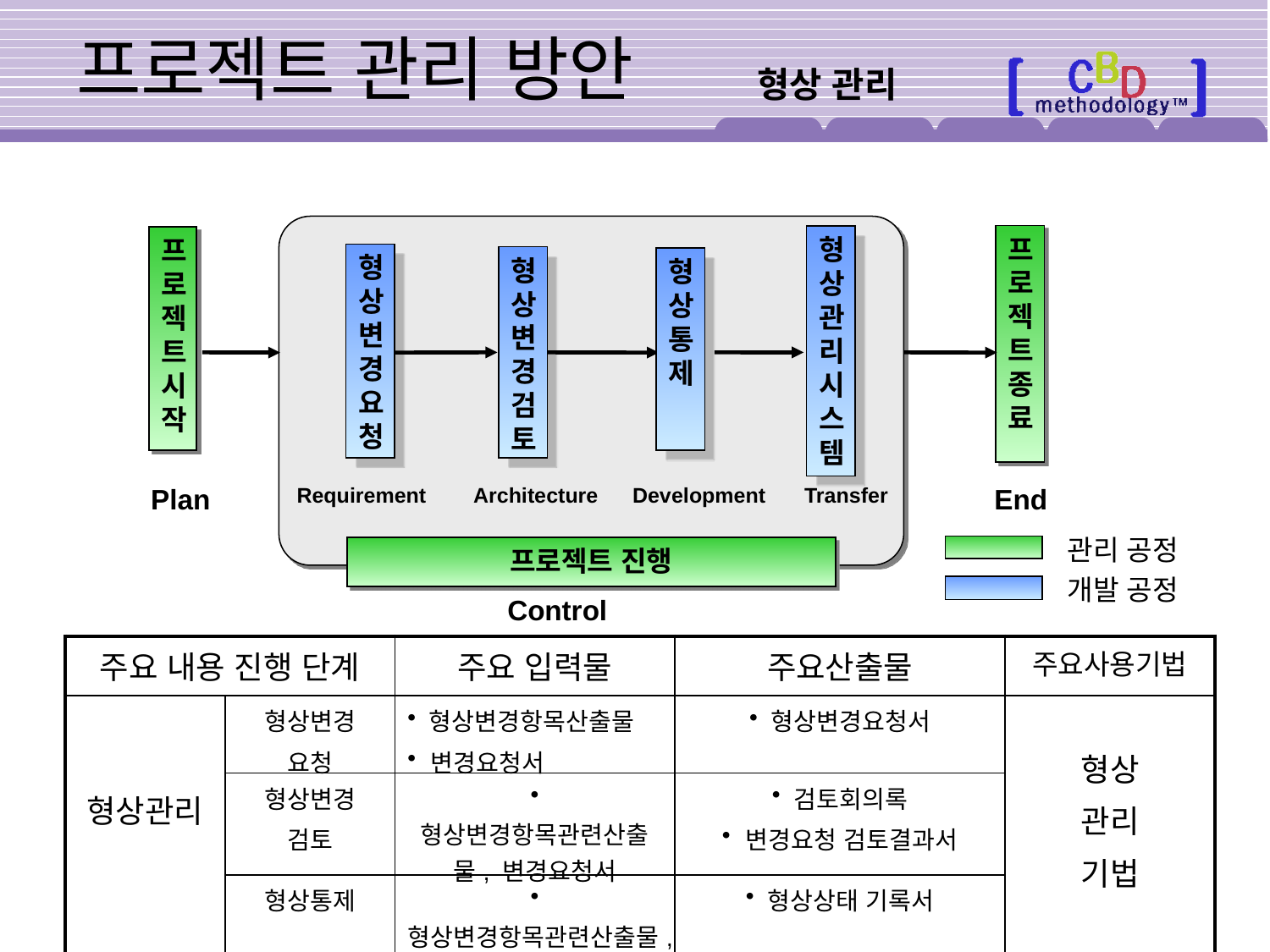

# 프로젝트 관리 방안
형상 관리

프로젝트종료
형상관리시스템
프로젝트시작
형상변경요청
형상변경검토
형상통제

Plan
Requirement
Architecture
Development
Transfer
End
관리 공정

프로젝트 진행
개발 공정

Control
| 주요 내용 진행 단계 |  | 주요 입력물 | 주요산출물 | 주요사용기법 |
| --- | --- | --- | --- | --- |
| 형상관리 | 형상변경 요청 | 형상변경항목산출물 변경요청서 | 형상변경요청서 | 형상 관리 기법 |
|  | 형상변경 검토 | 형상변경항목관련산출물, 변경요청서 | 검토회의록 변경요청 검토결과서 |  |
|  | 형상통제 | 형상변경항목관련산출물,검토결과서 | 형상상태 기록서 |  |